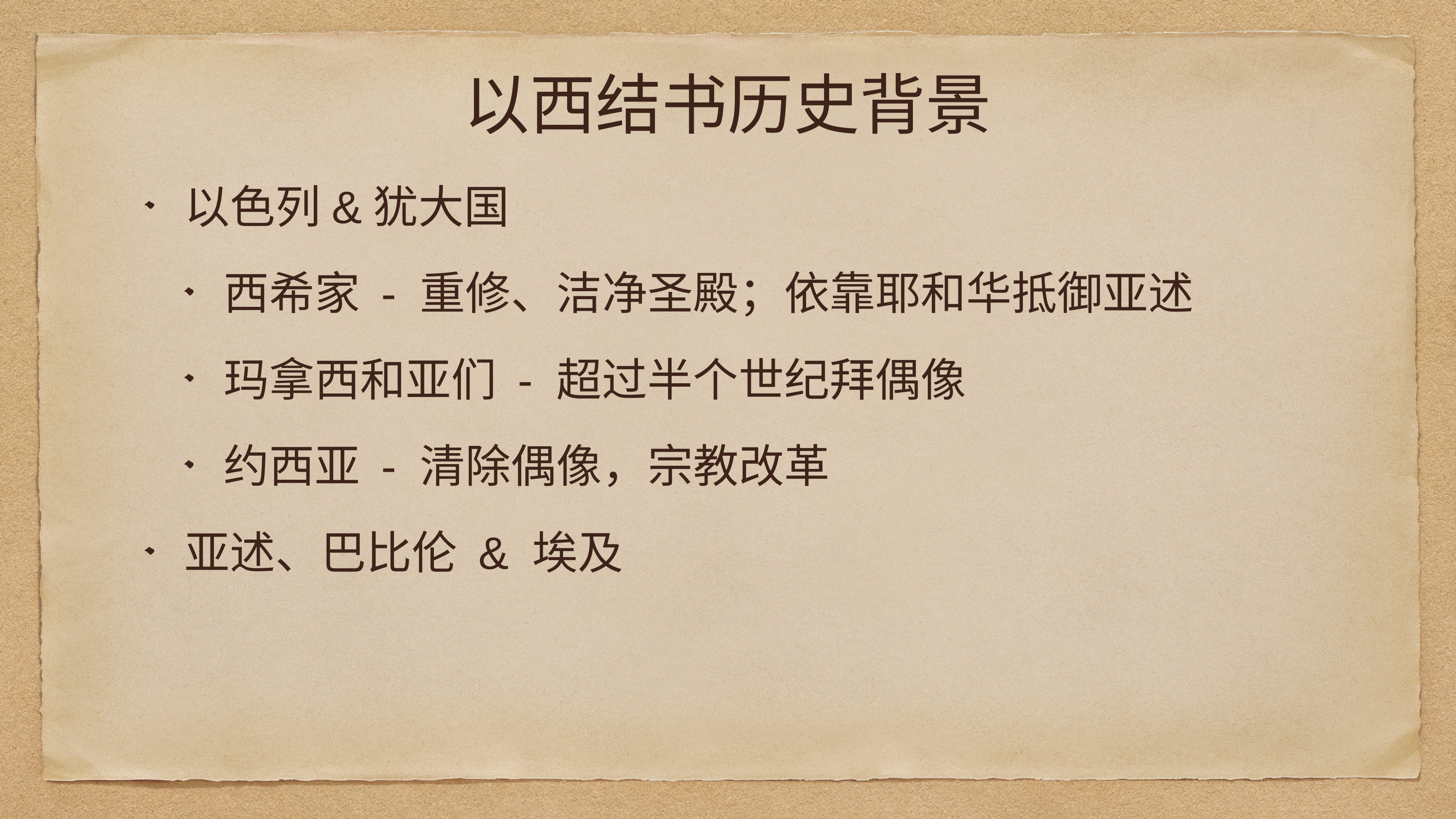

# 以西结书历史背景
以色列&犹大国
西希家 - 重修、洁净圣殿；依靠耶和华抵御亚述
玛拿西和亚们 - 超过半个世纪拜偶像
约西亚 - 清除偶像，宗教改革
亚述、巴比伦 & 埃及